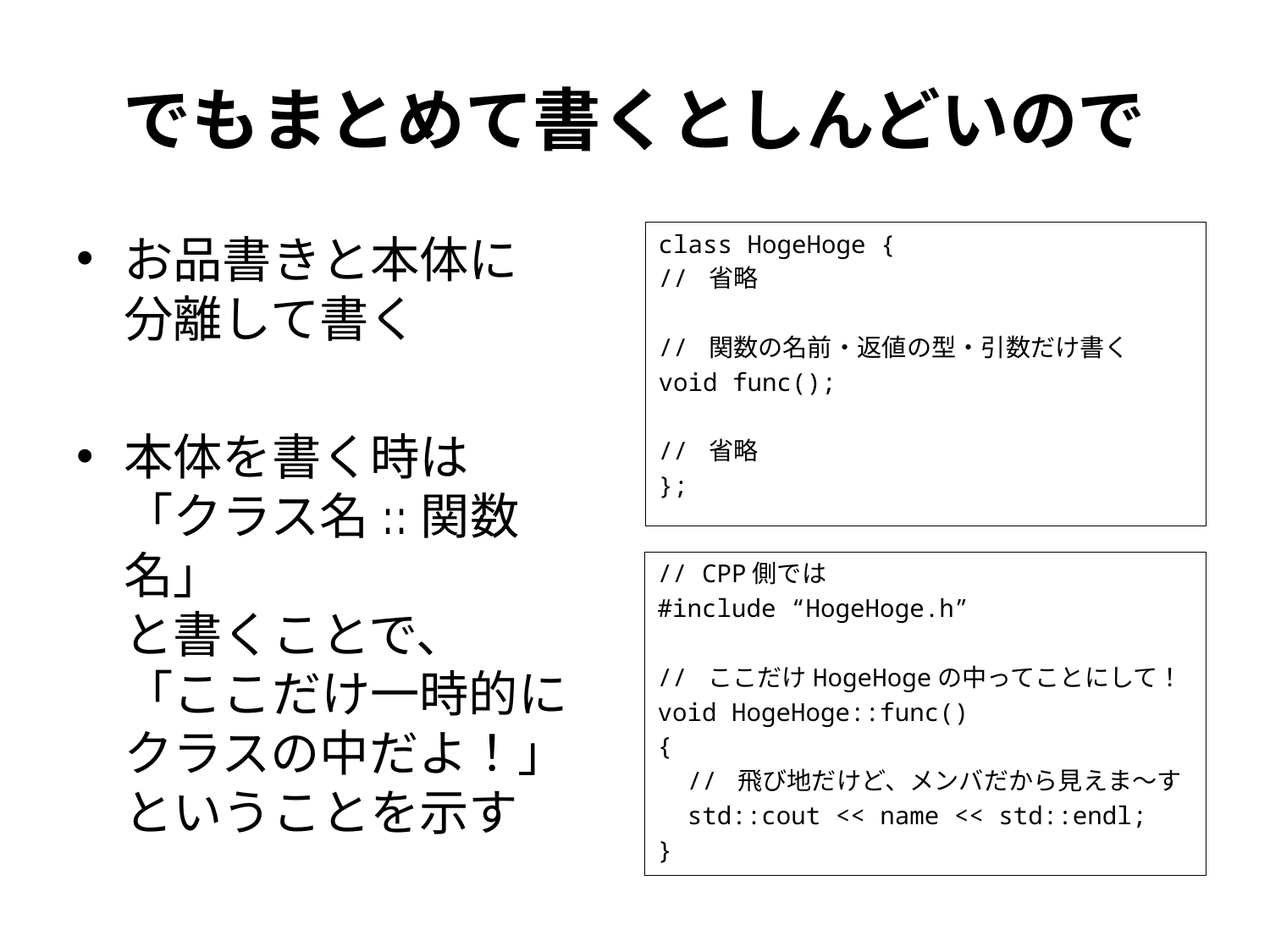

# でもまとめて書くとしんどいので
お品書きと本体に
分離して書く

本体を書く時は
「クラス名::関数名」
と書くことで、
「ここだけ一時的にクラスの中だよ！」ということを示す
class HogeHoge {
// 省略

// 関数の名前・返値の型・引数だけ書く
void func();

// 省略
};

// CPP側では
#include “HogeHoge.h”

// ここだけHogeHogeの中ってことにして！
void HogeHoge::func()
{
  // 飛び地だけど、メンバだから見えま～す
  std::cout << name << std::endl;
}